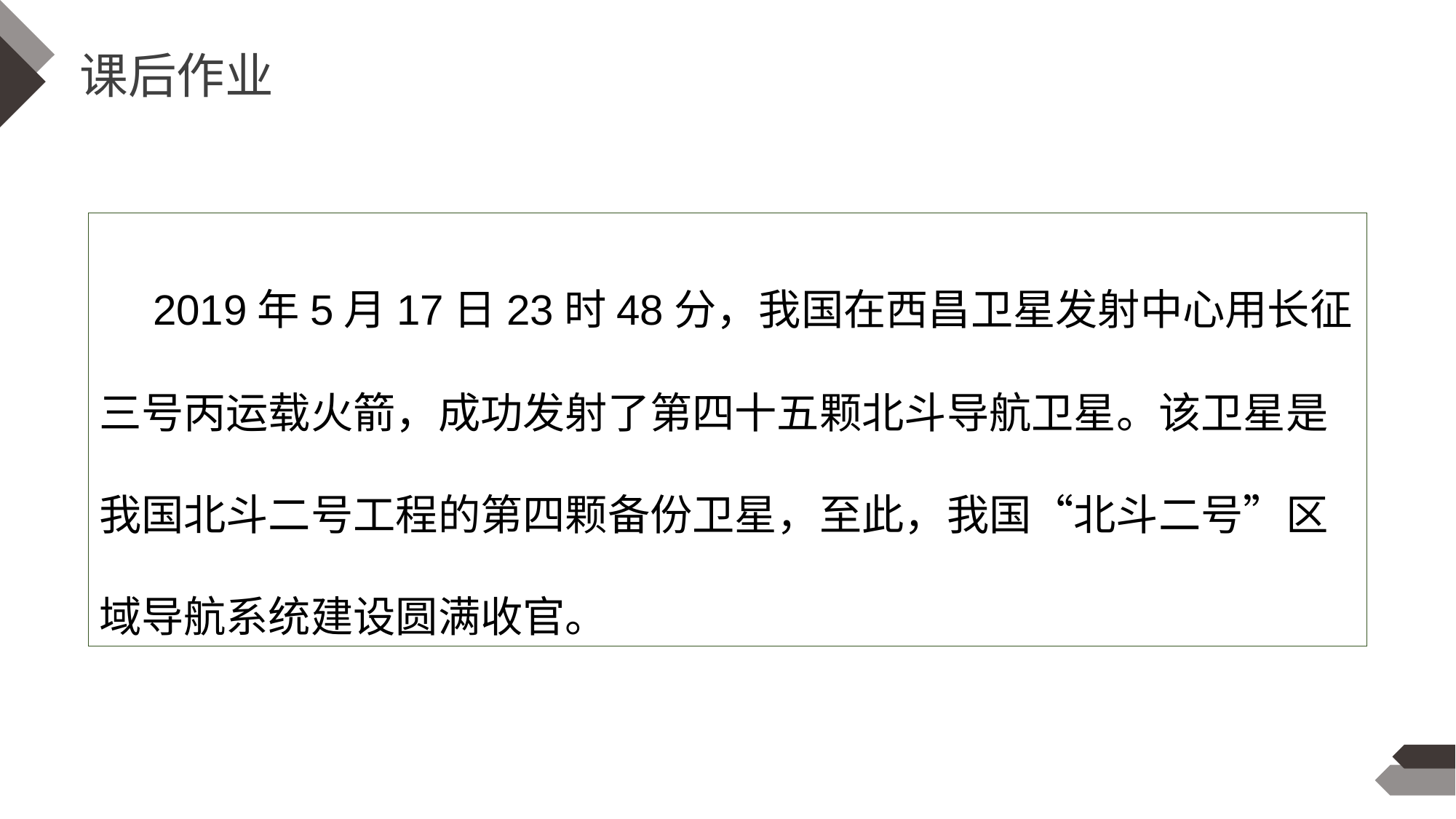

课后作业
    2019年5月17日23时48分，我国在西昌卫星发射中心用长征三号丙运载火箭，成功发射了第四十五颗北斗导航卫星。该卫星是我国北斗二号工程的第四颗备份卫星，至此，我国“北斗二号”区域导航系统建设圆满收官。